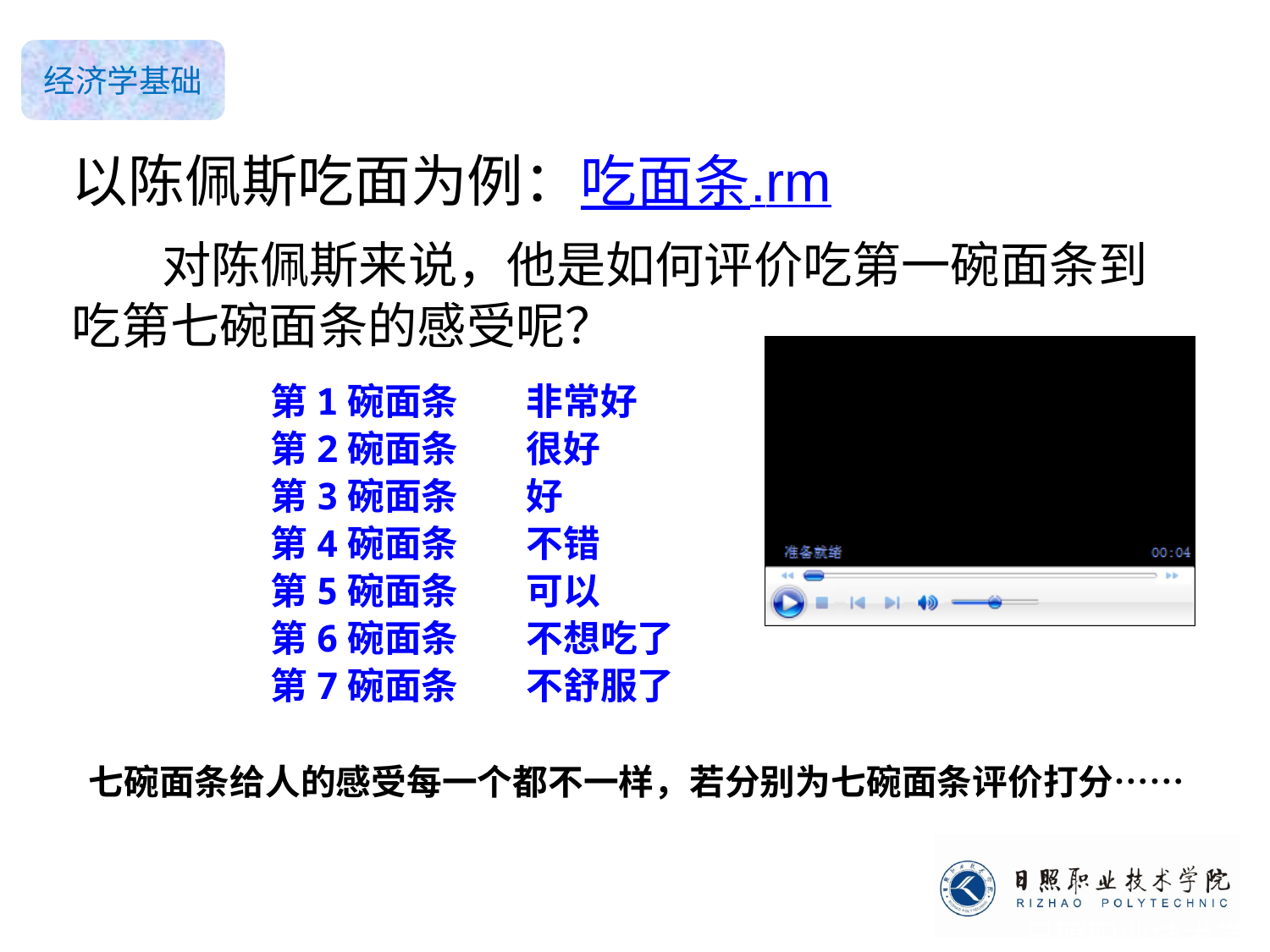

以陈佩斯吃面为例：吃面条.rm
      对陈佩斯来说，他是如何评价吃第一碗面条到吃第七碗面条的感受呢？

第1碗面条        非常好
第2碗面条        很好
第3碗面条        好
第4碗面条        不错
第5碗面条        可以
第6碗面条        不想吃了
第7碗面条        不舒服了
    七碗面条给人的感受每一个都不一样，若分别为七碗面条评价打分……
日照职业技术学院
《经济学基础》